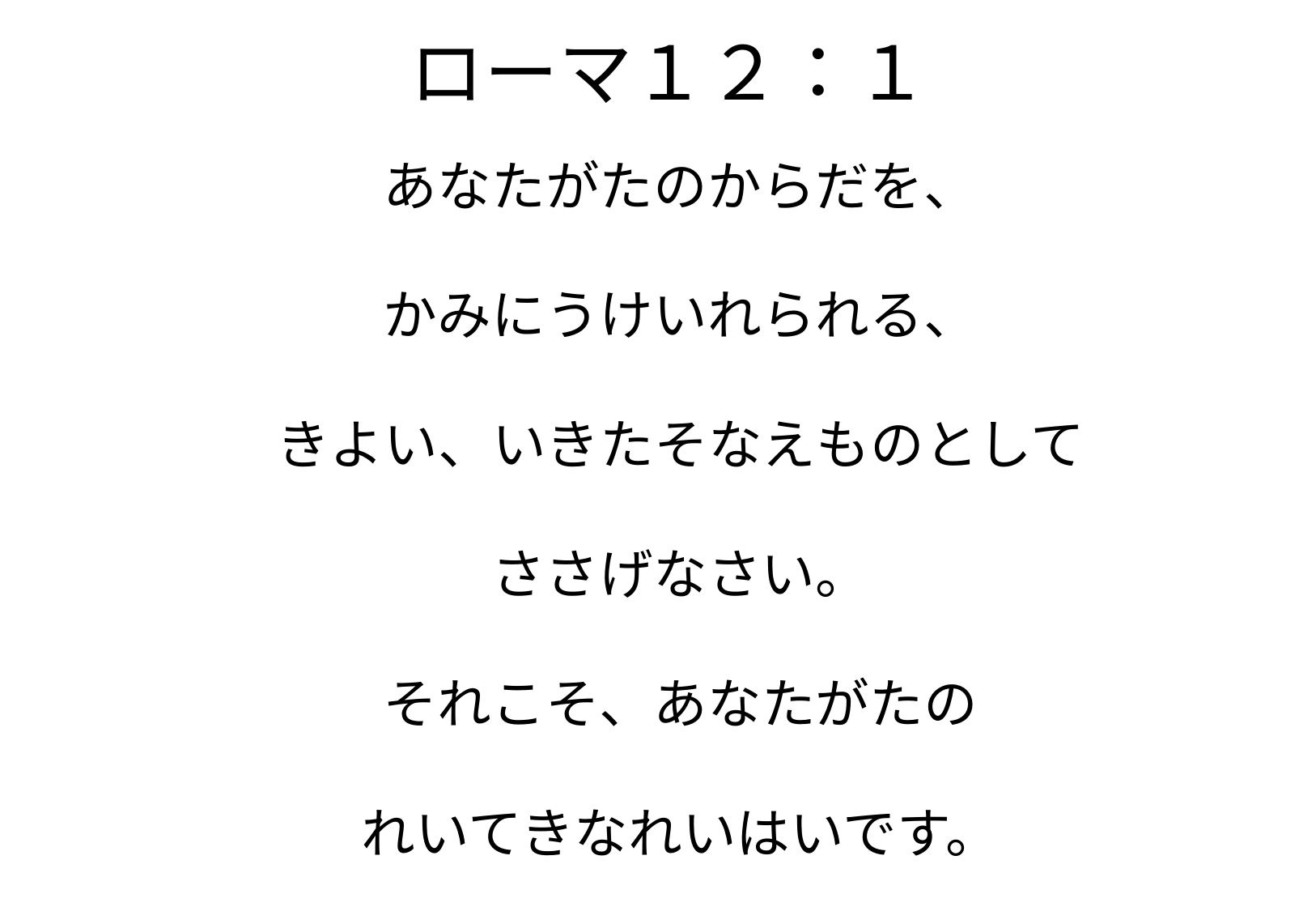

# ローマ１２：１

あなたがたのからだを、

かみにうけいれられる、

きよい、いきたそなえものとして

ささげなさい。

それこそ、あなたがたの

れいてきなれいはいです。